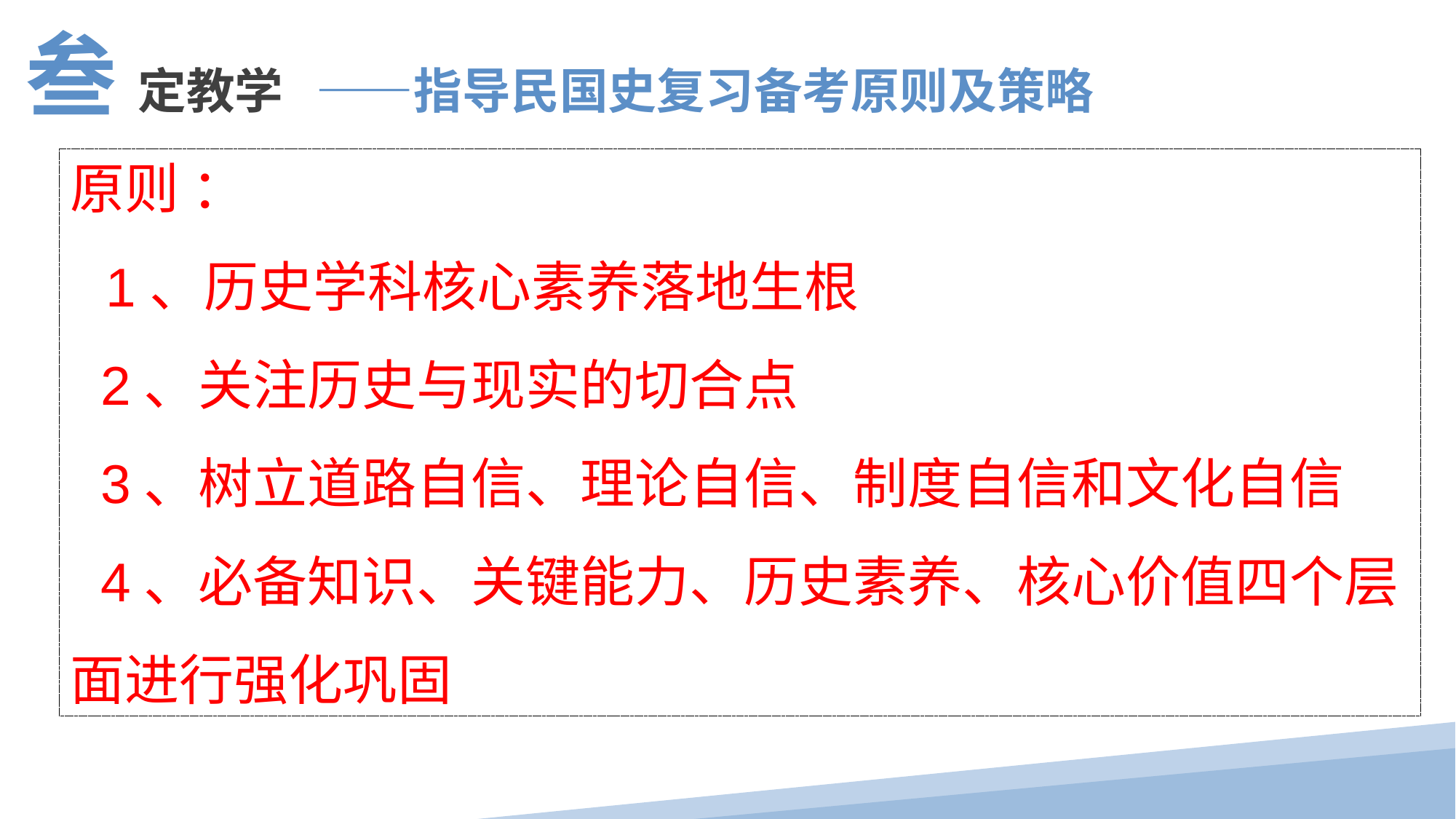

叁 定教学   ——指导民国史复习备考原则及策略
原则 ：
   1、历史学科核心素养落地生根
  2、关注历史与现实的切合点
  3、树立道路自信、理论自信、制度自信和文化自信
  4、必备知识、关键能力、历史素养、核心价值四个层面进行强化巩固

32